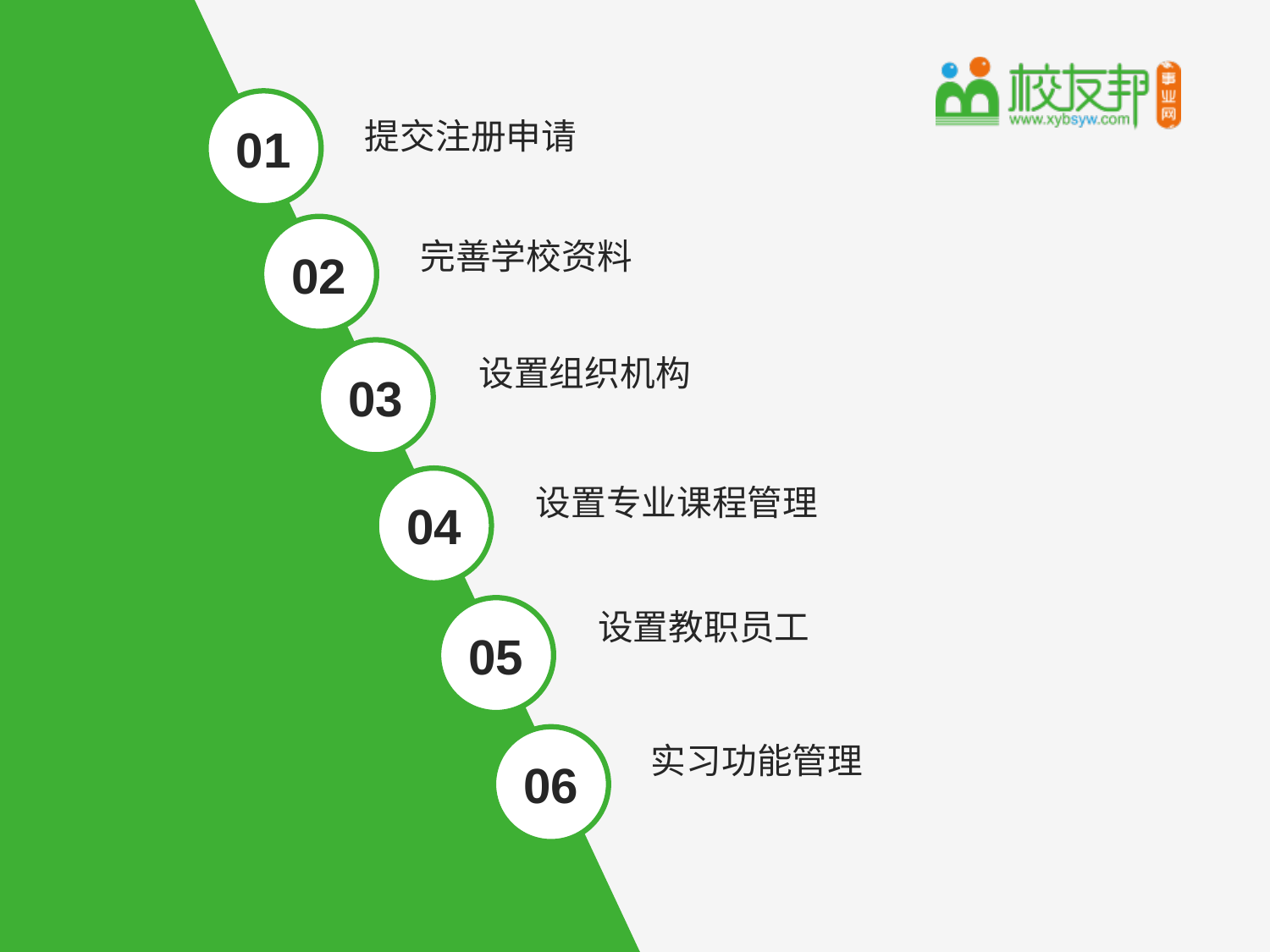

01
提交注册申请

02
完善学校资料

03
设置组织机构

04
设置专业课程管理

05
设置教职员工

06
实习功能管理